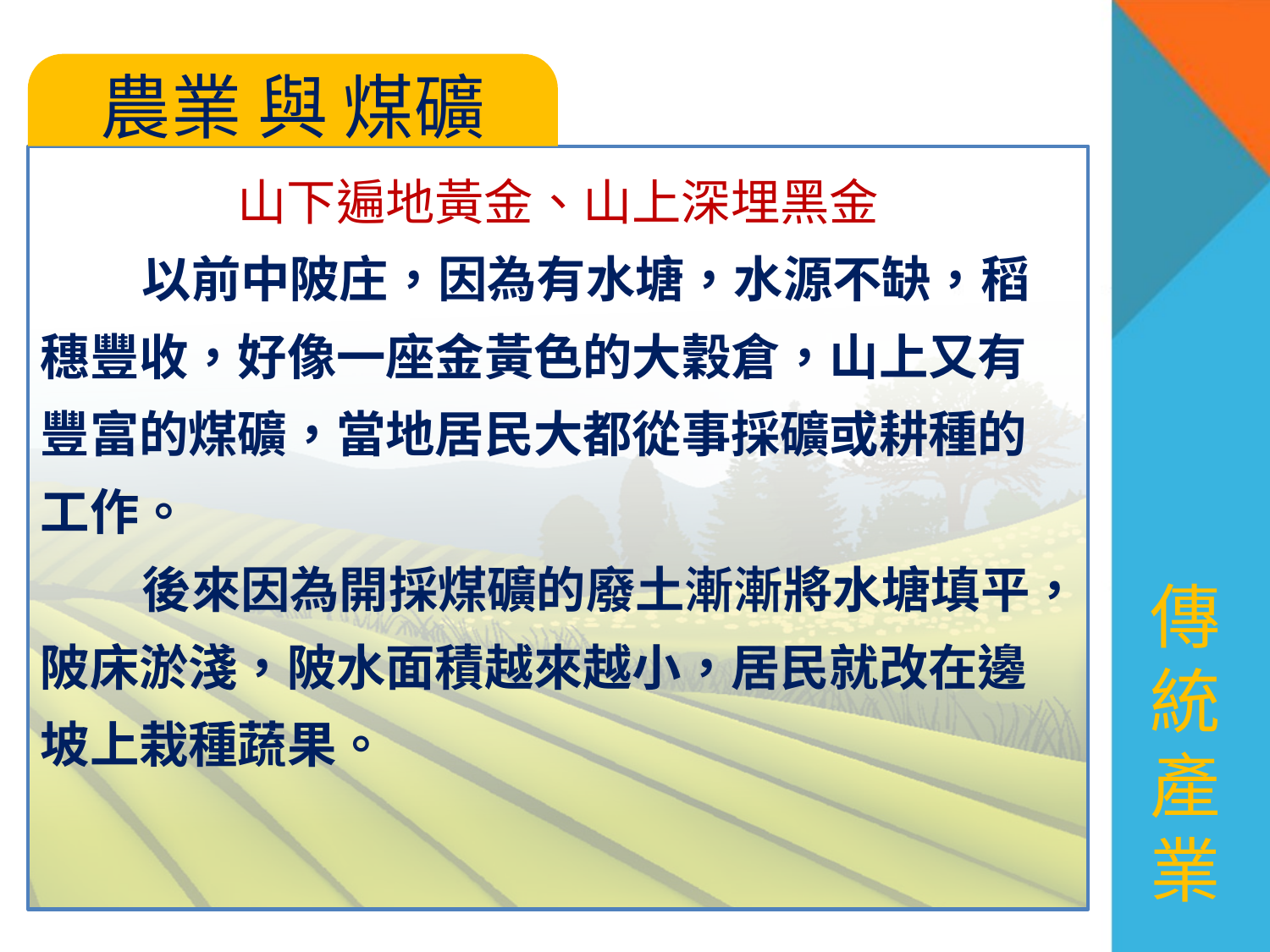

農業 與 煤礦
山下遍地黃金、山上深埋黑金
        以前中陂庄，因為有水塘，水源不缺，稻穗豐收，好像一座金黃色的大穀倉，山上又有豐富的煤礦，當地居民大都從事採礦或耕種的工作。
        後來因為開採煤礦的廢土漸漸將水塘填平，陂床淤淺，陂水面積越來越小，居民就改在邊坡上栽種蔬果。

傳統產業